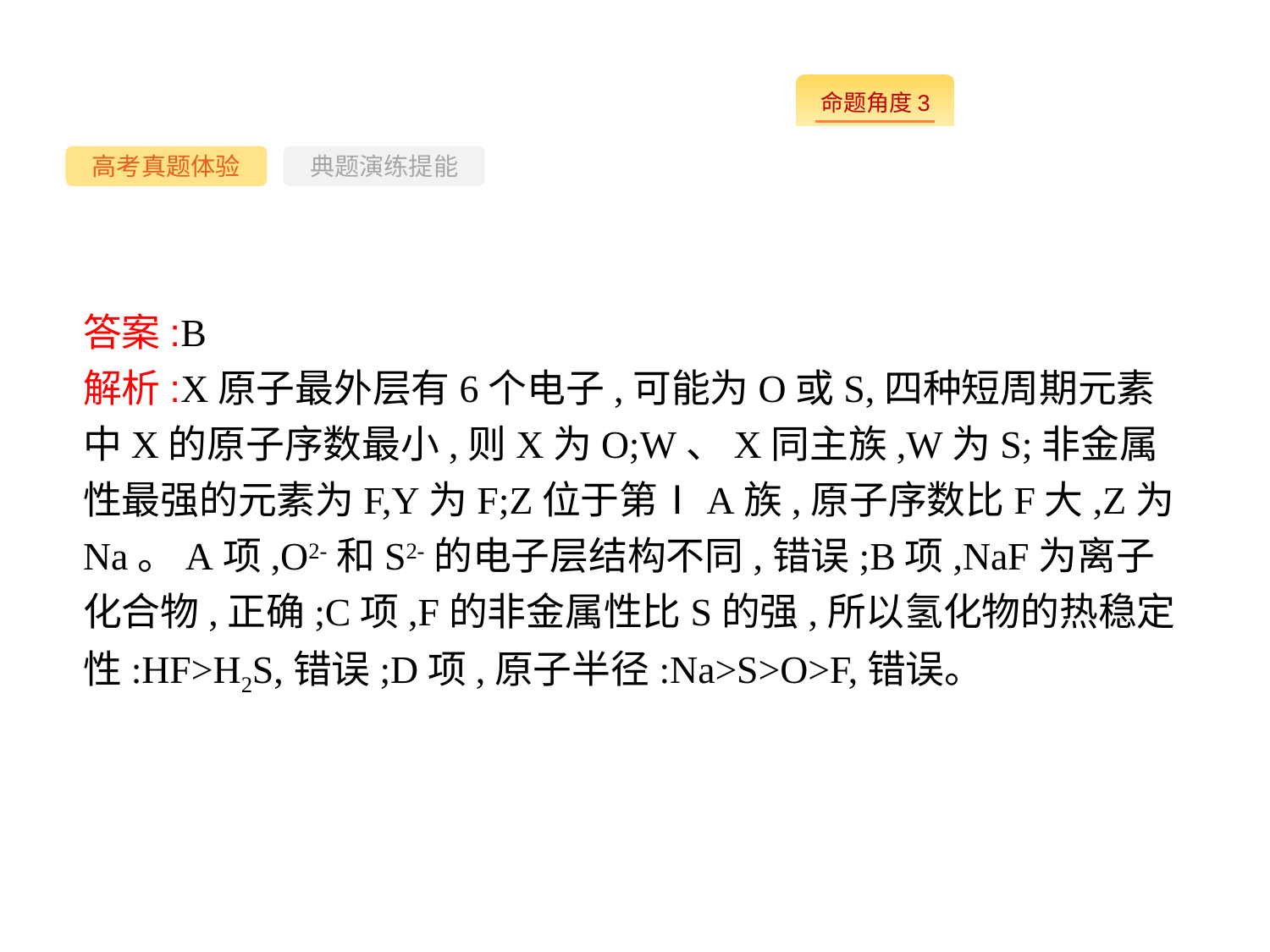

-84-
高考真题体验
典题演练提能
答案:B
解析:X原子最外层有6个电子,可能为O或S,四种短周期元素中X的原子序数最小,则X为O;W、X同主族,W为S;非金属性最强的元素为F,Y为F;Z位于第ⅠA族,原子序数比F大,Z为Na。A项,O2-和S2-的电子层结构不同,错误;B项,NaF为离子化合物,正确;C项,F的非金属性比S的强,所以氢化物的热稳定性:HF>H2S,错误;D项,原子半径:Na>S>O>F,错误。